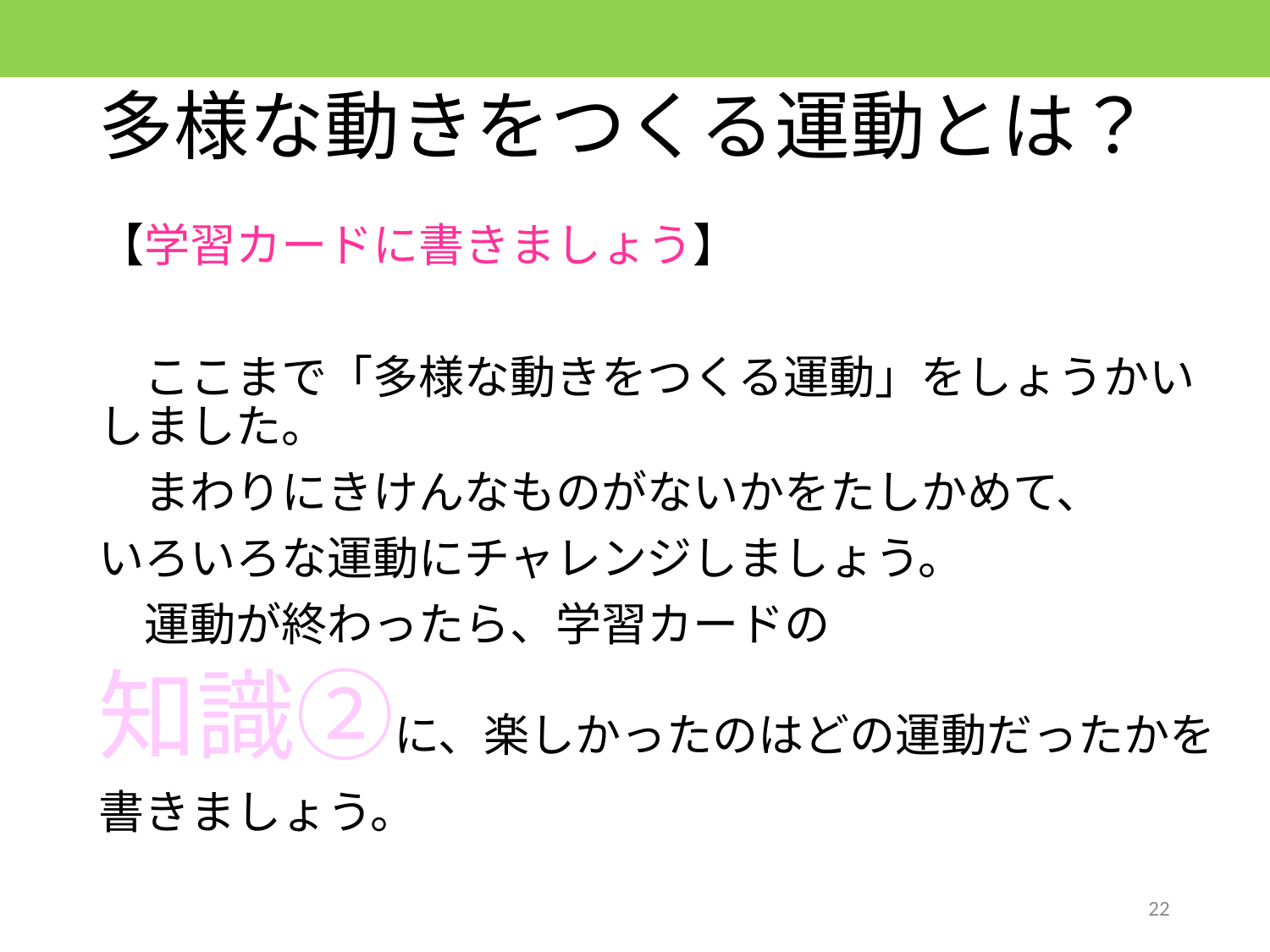

# 多様な動きをつくる運動とは？
【学習カードに書きましょう】

　ここまで「多様な動きをつくる運動」をしょうかいしました。
　まわりにきけんなものがないかをたしかめて、
いろいろな運動にチャレンジしましょう。
　運動が終わったら、学習カードの
知識②に、楽しかったのはどの運動だったかを
書きましょう。
22